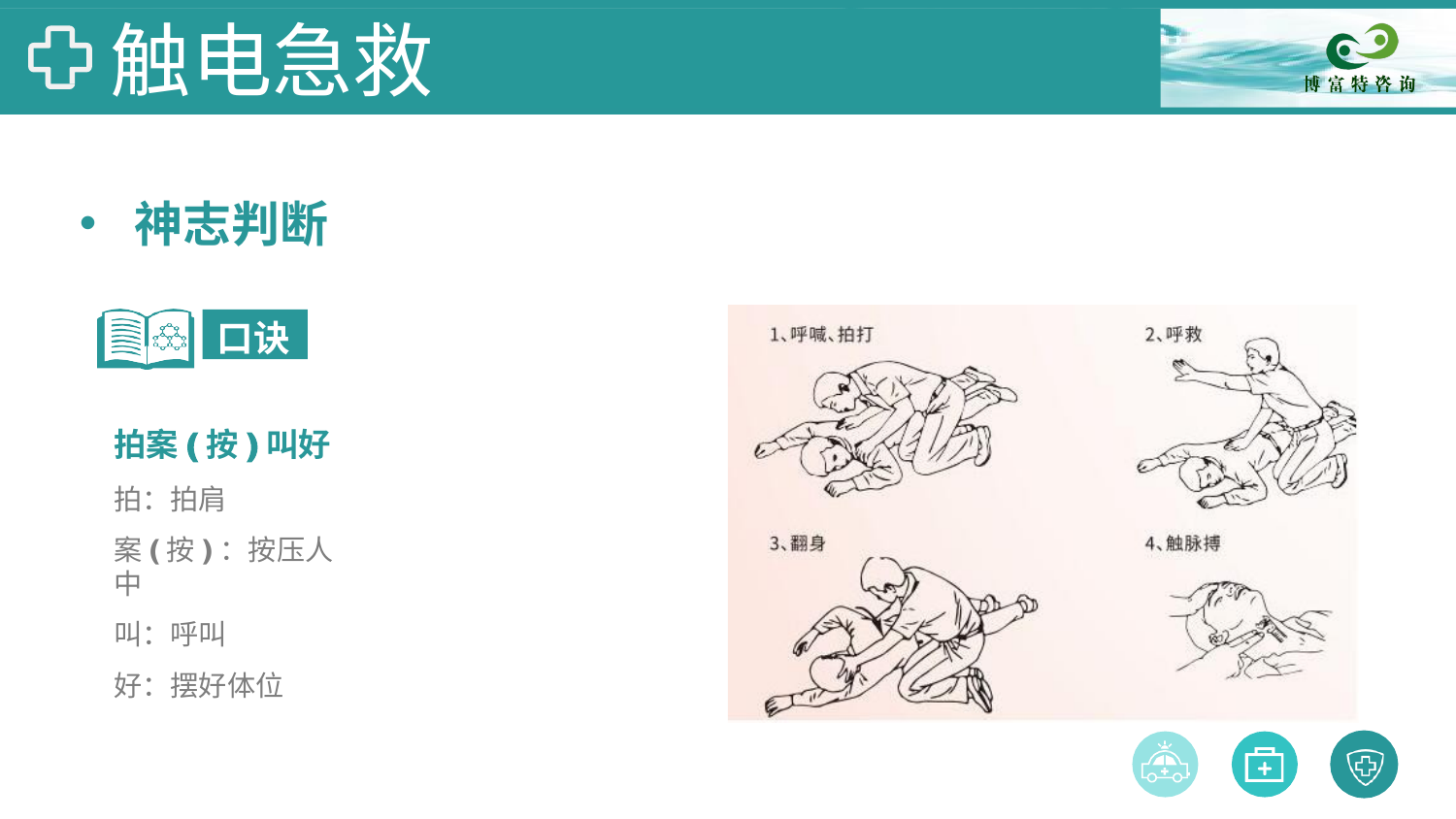

# 触电急救

神志判断

口诀

拍案(按)叫好
拍：拍肩
案(按)：按压人中
叫：呼叫
好：摆好体位